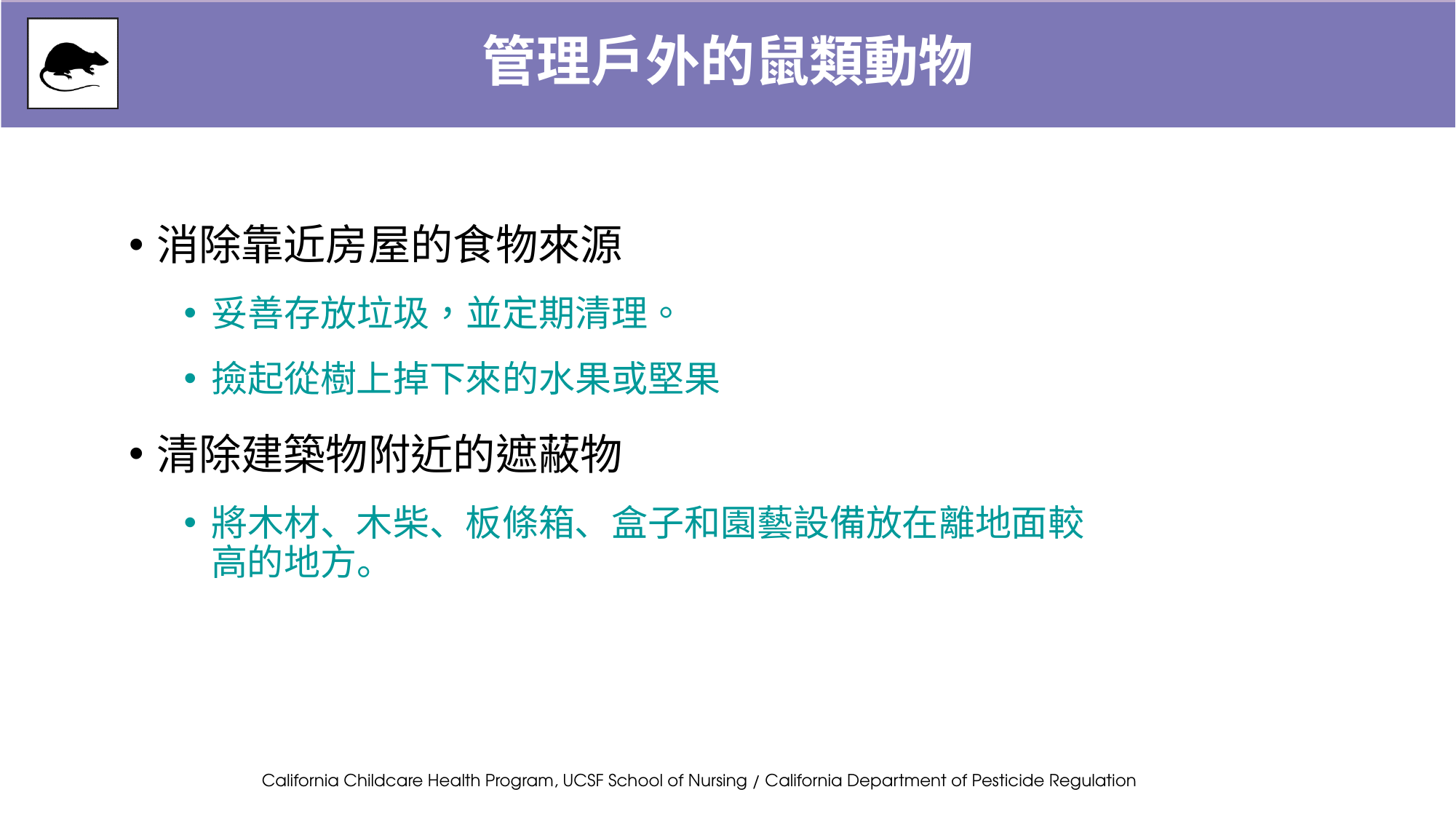

管理戶外的鼠類動物
消除靠近房屋的食物來源
妥善存放垃圾，並定期清理。
撿起從樹上掉下來的水果或堅果
清除建築物附近的遮蔽物
將木材、木柴、板條箱、盒子和園藝設備放在離地面較高的地方。